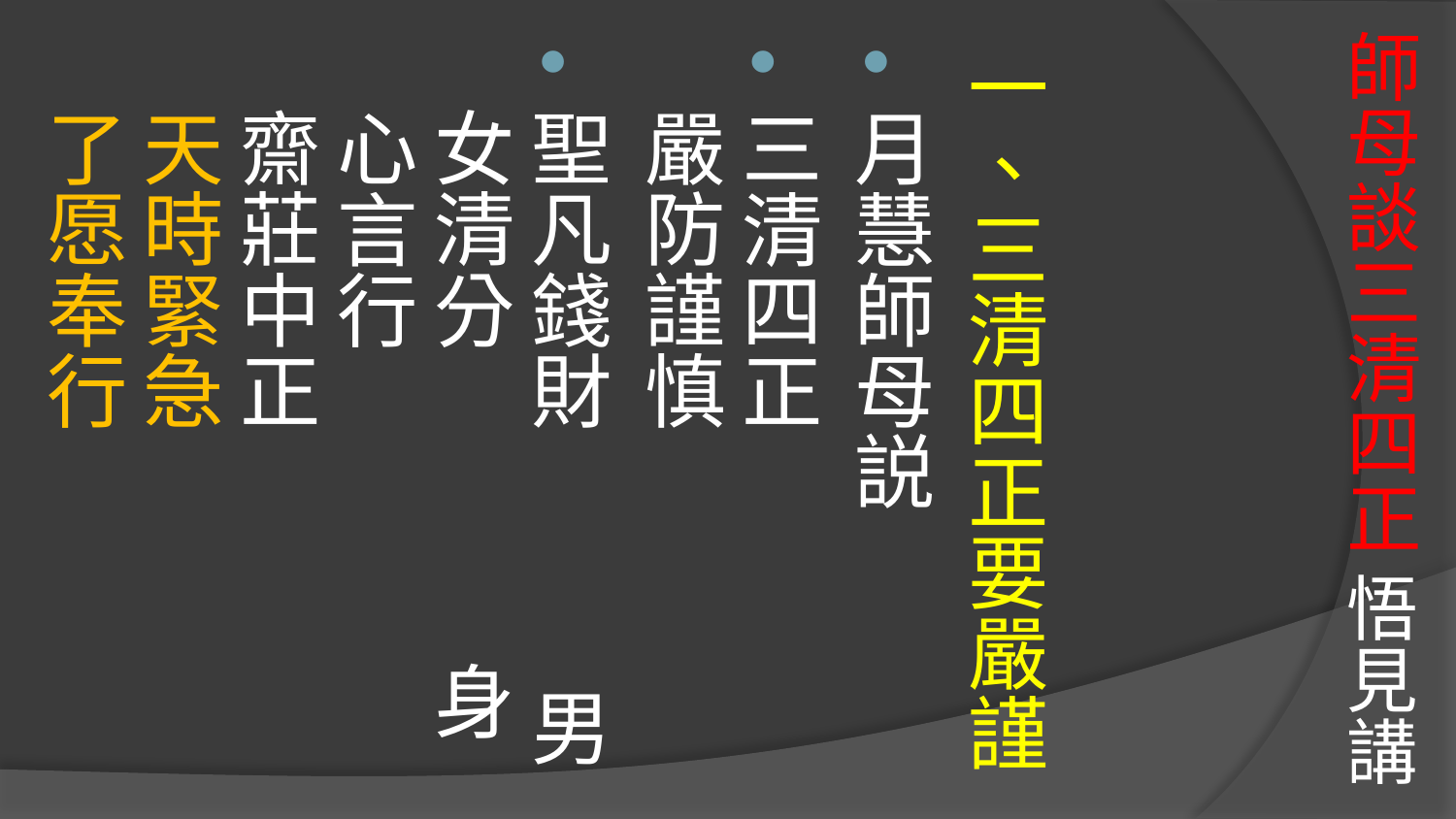

# 師母談三清四正 悟見講
一、三清四正要嚴謹
月慧師母説
三清四正                  嚴防謹慎
聖凡錢財              男女清分                 身心言行                      齋莊中正
天時緊急                   了愿奉行